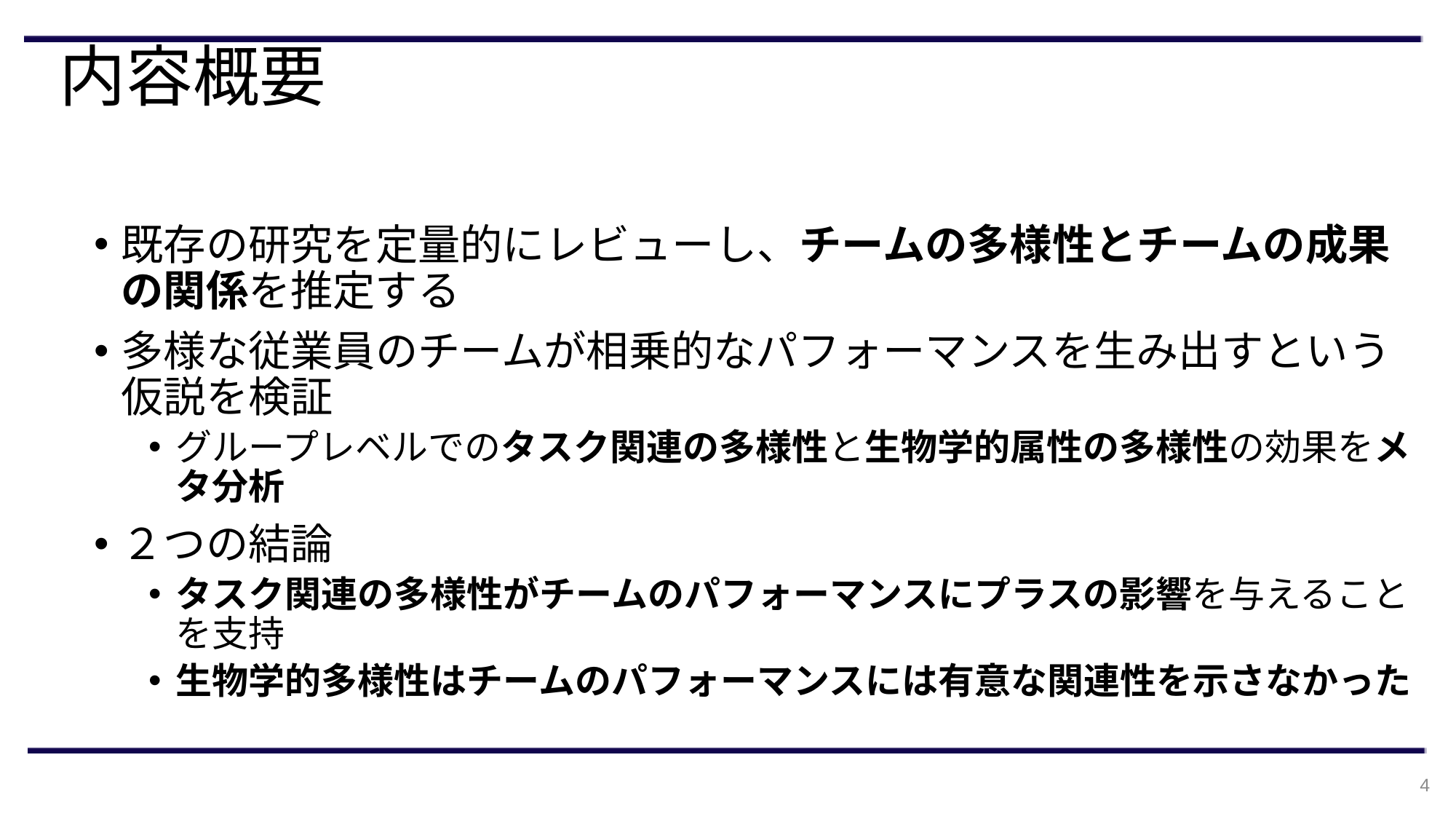

# 内容概要
既存の研究を定量的にレビューし、チームの多様性とチームの成果の関係を推定する
多様な従業員のチームが相乗的なパフォーマンスを生み出すという仮説を検証
グループレベルでのタスク関連の多様性と生物学的属性の多様性の効果をメタ分析
２つの結論
タスク関連の多様性がチームのパフォーマンスにプラスの影響を与えることを支持
生物学的多様性はチームのパフォーマンスには有意な関連性を示さなかった
4